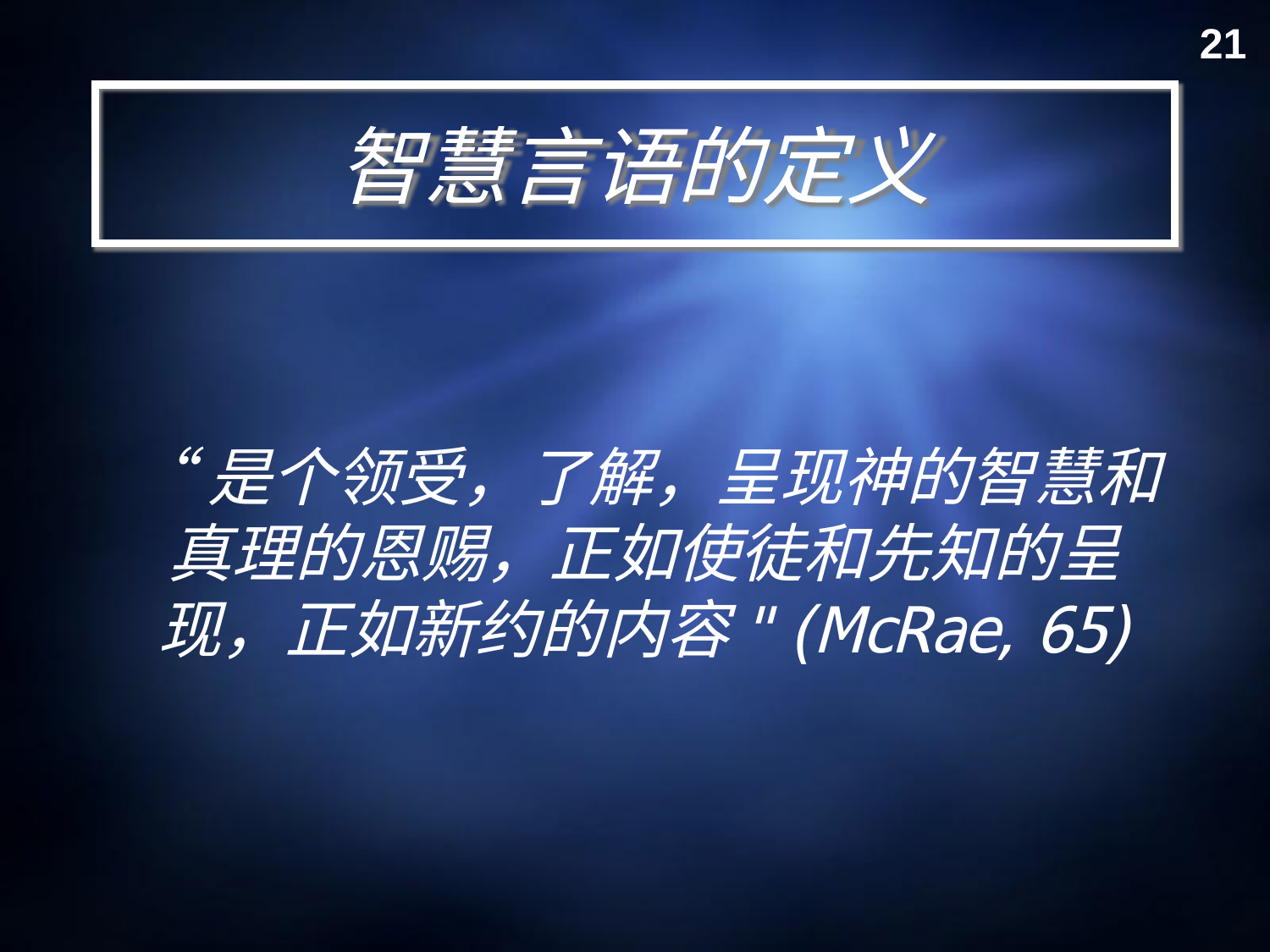

21
# 智慧言语的定义
“是个领受，了解，呈现神的智慧和真理的恩赐，正如使徒和先知的呈现，正如新约的内容" (McRae, 65)